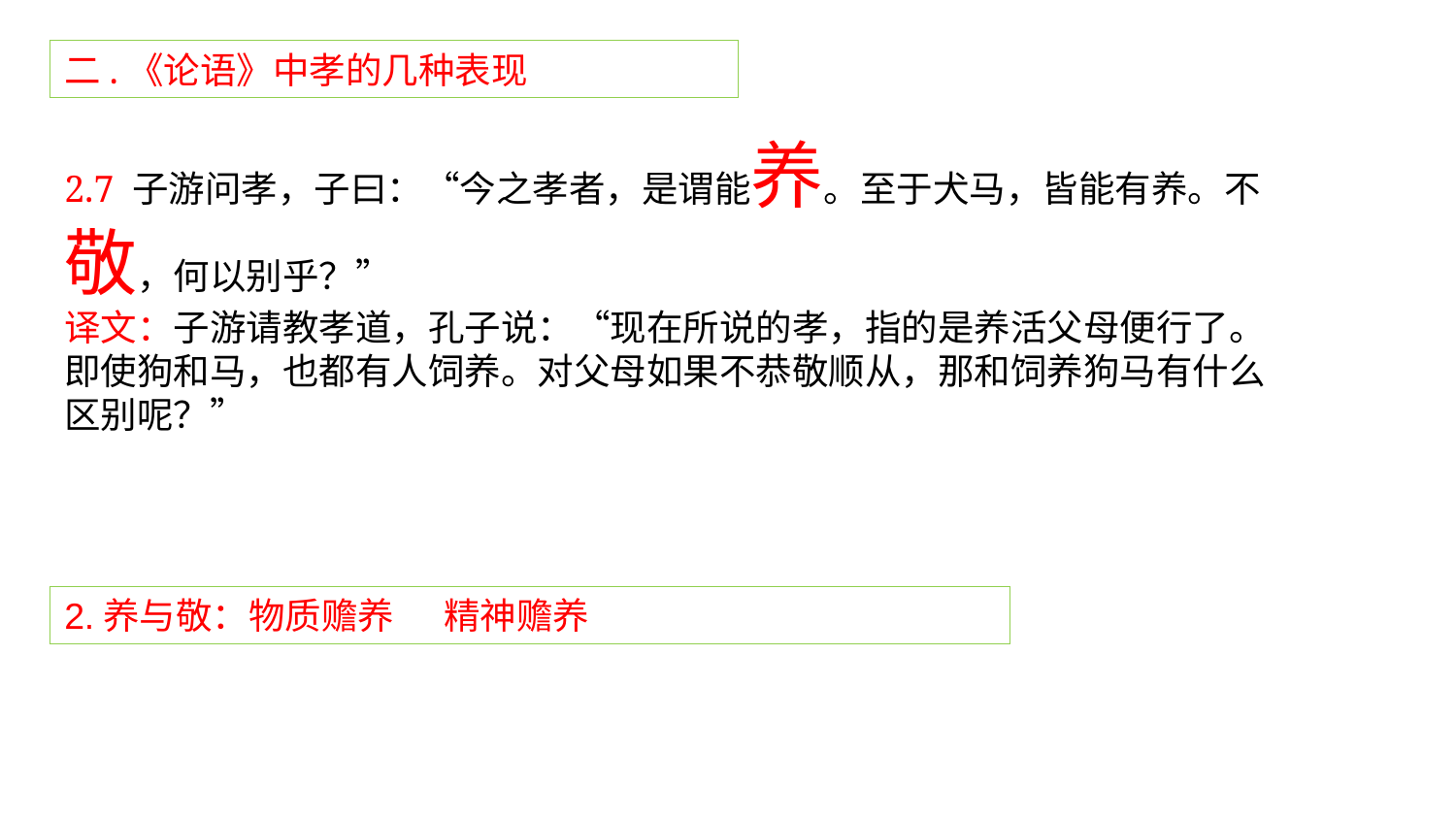

二.《论语》中孝的几种表现
2.7 子游问孝，子曰：“今之孝者，是谓能养。至于犬马，皆能有养。不敬，何以别乎？”
译文：子游请教孝道，孔子说：“现在所说的孝，指的是养活父母便行了。即使狗和马，也都有人饲养。对父母如果不恭敬顺从，那和饲养狗马有什么区别呢？”

2.养与敬：物质赡养      精神赡养